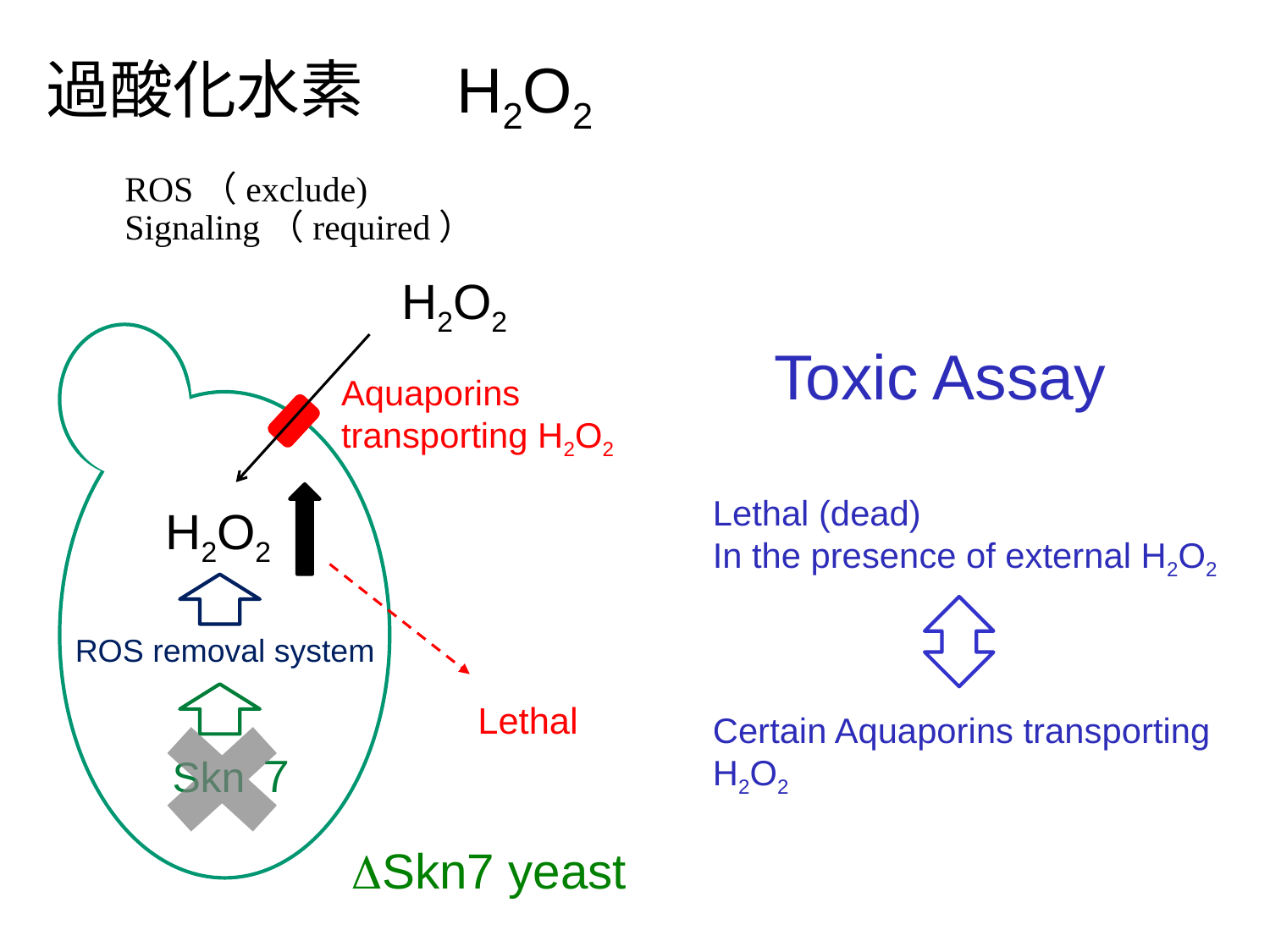

過酸化水素　 H2O2
ROS（exclude)
Signaling（required）
H2O2

Toxic Assay

Aquaporins transporting H2O2

Lethal (dead)
In the presence of external H2O2

Certain Aquaporins transporting H2O2
H2O2

ROS removal system
Lethal

Skn７
ΔSkn7 yeast